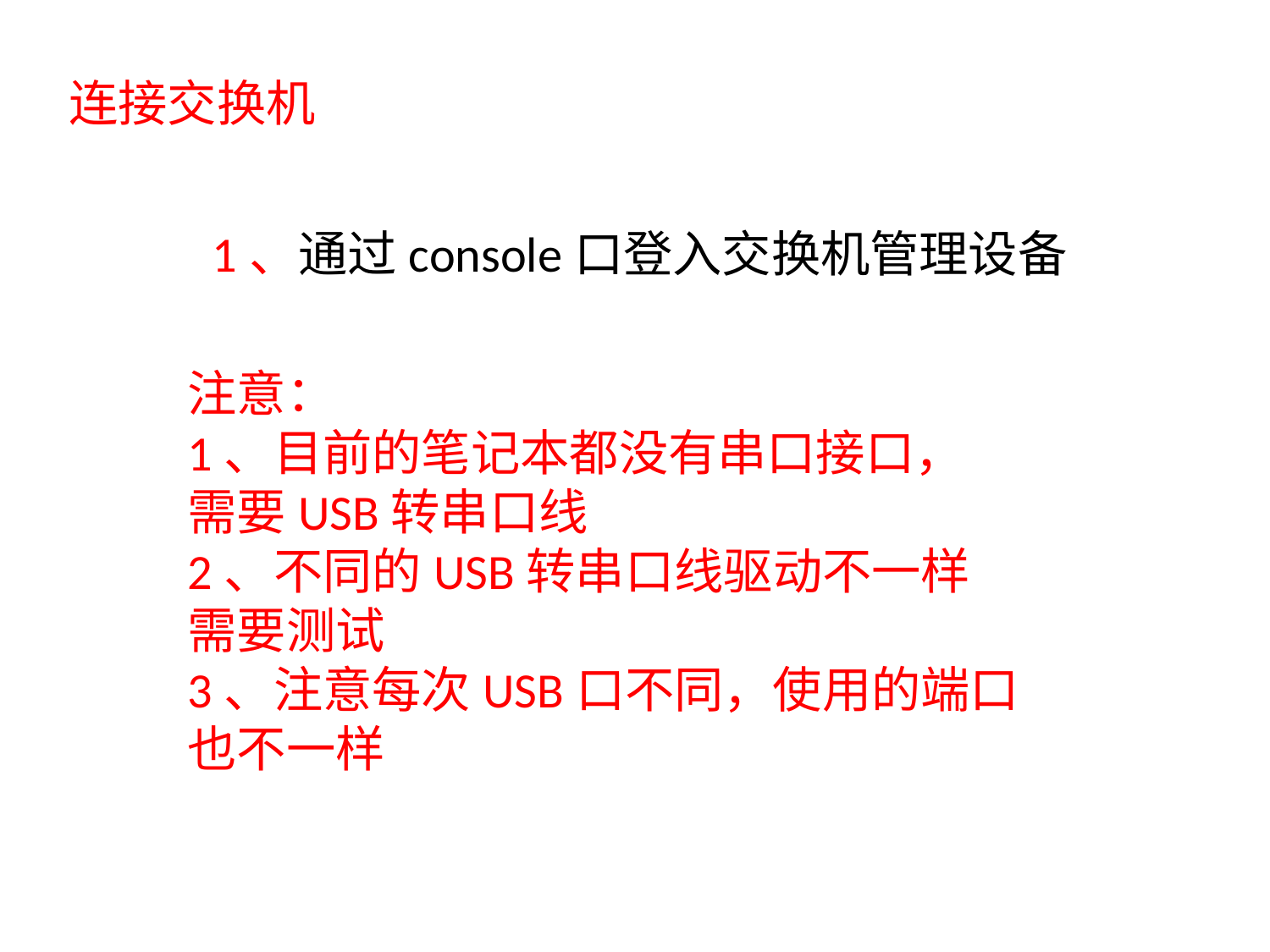

连接交换机
1、通过console口登入交换机管理设备
注意：
1、目前的笔记本都没有串口接口，
需要USB转串口线
2、不同的USB转串口线驱动不一样
需要测试
3、注意每次USB口不同，使用的端口
也不一样